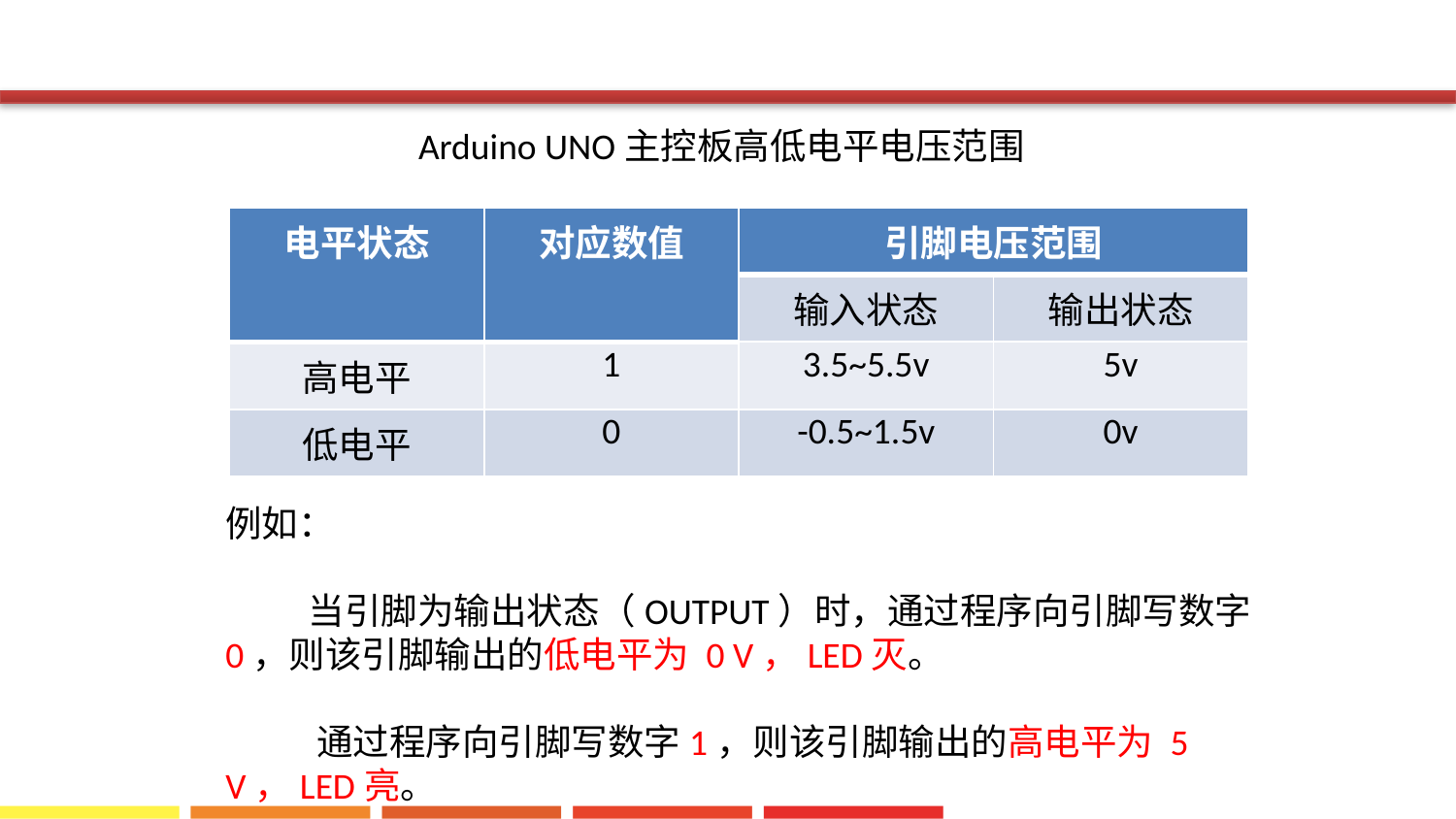

# Arduino UNO主控板高低电平电压范围
| 电平状态 | 对应数值 | 引脚电压范围 |  |
| --- | --- | --- | --- |
|  |  | 输入状态 | 输出状态 |
| 高电平 | 1 | 3.5~5.5v | 5v |
| 低电平 | 0 | -0.5~1.5v | 0v |
例如：

         当引脚为输出状态（OUTPUT）时，通过程序向引脚写数字0，则该引脚输出的低电平为 0 V，LED灭。

          通过程序向引脚写数字1，则该引脚输出的高电平为 5 V，LED亮。